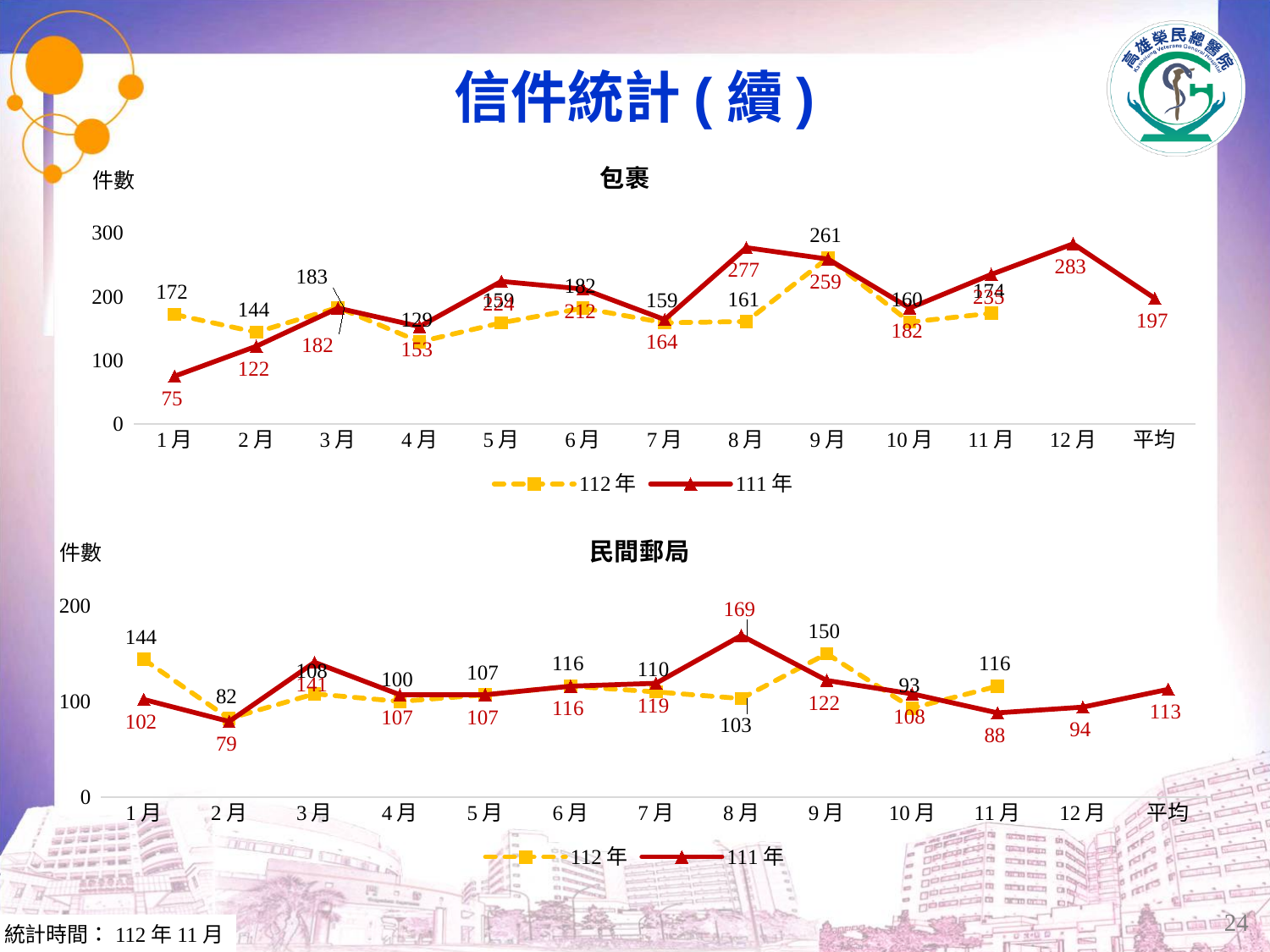

# 信件統計(續)

[unsupported chart]

### Chart: 民間郵局

| Category |  |  |
|---|---|---|
| 1月 | 144.0 | 102.0 |
| 2月 | 82.0 | 79.0 |
| 3月 | 108.0 | 141.0 |
| 4月 | 100.0 | 107.0 |
| 5月 | 107.0 | 107.0 |
| 6月 | 116.0 | 116.0 |
| 7月 | 110.0 | 119.0 |
| 8月 | 103.0 | 169.0 |
| 9月 | 150.0 | 122.0 |
| 10月 | 93.0 | 108.0 |
| 11月 | 116.0 | 88.0 |
| 12月 | None | 94.0 |
| 平均 | None | 112.66666666666667 |
24
統計時間：112年11月